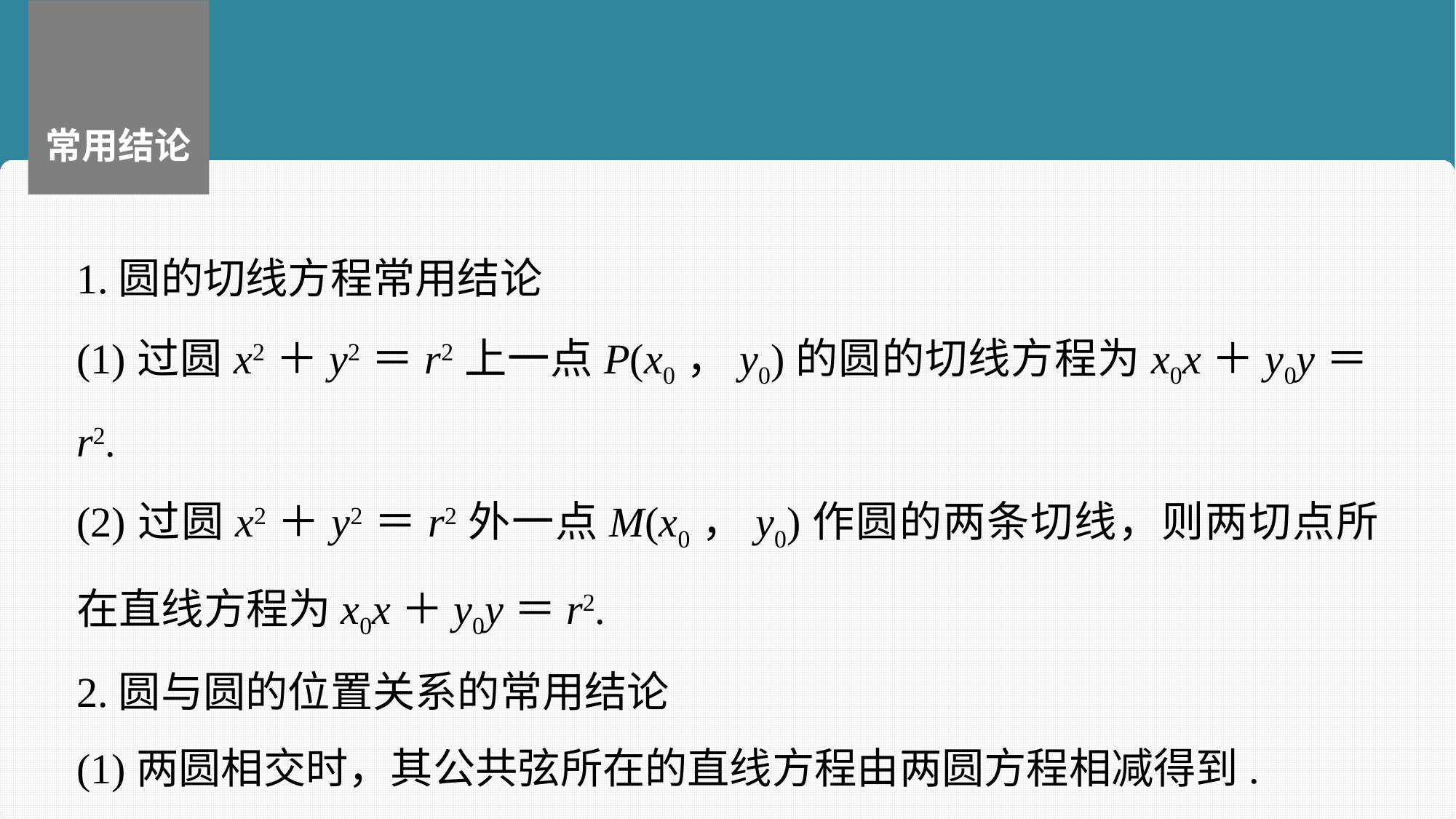

1.圆的切线方程常用结论
(1)过圆x2＋y2＝r2上一点P(x0，y0)的圆的切线方程为x0x＋y0y＝r2.
(2)过圆x2＋y2＝r2外一点M(x0，y0)作圆的两条切线，则两切点所在直线方程为x0x＋y0y＝r2.
2.圆与圆的位置关系的常用结论
(1)两圆相交时，其公共弦所在的直线方程由两圆方程相减得到.